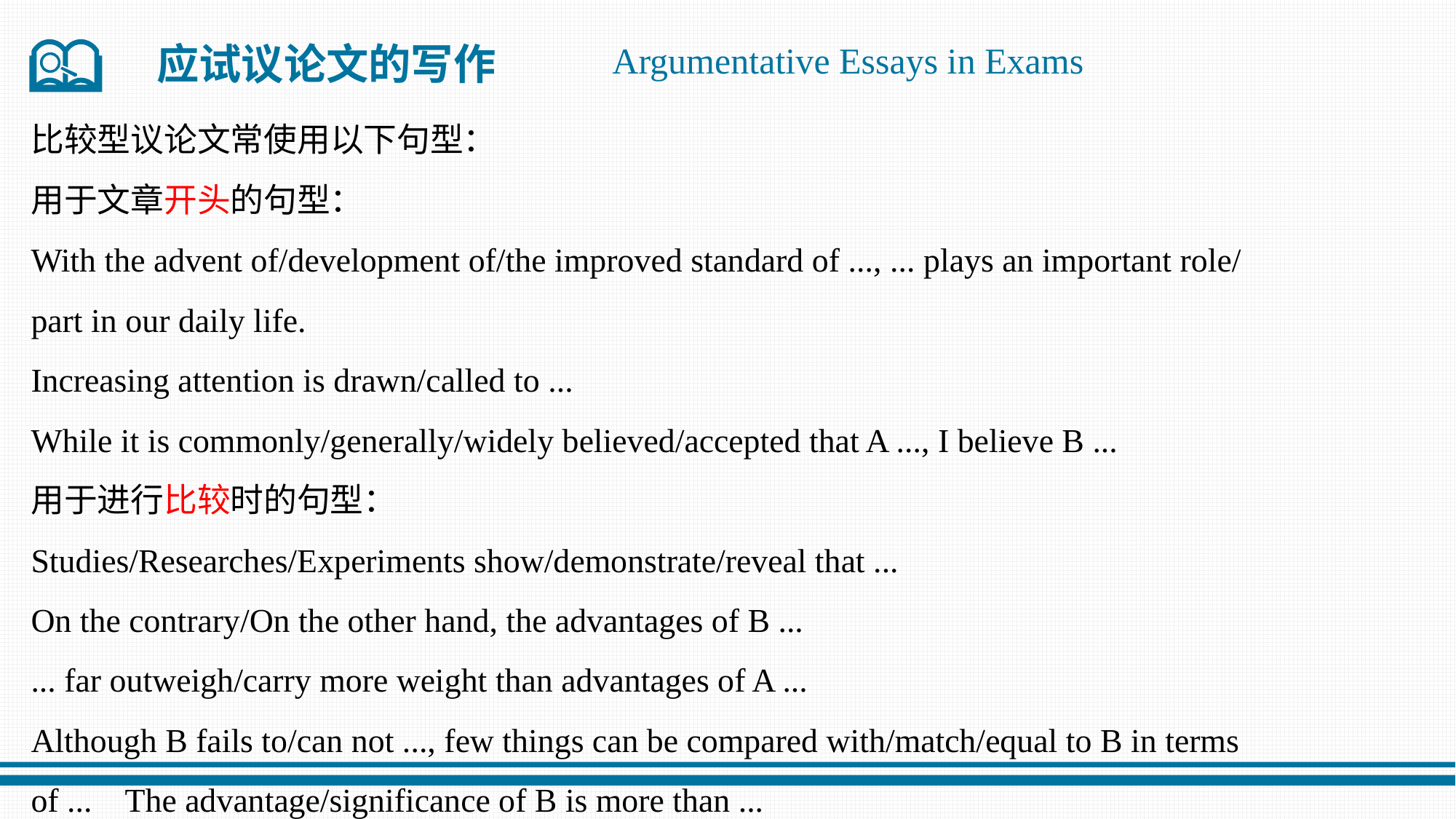

应试议论文的写作
Argumentative Essays in Exams
比较型议论文常使用以下句型：
用于文章开头的句型：
With the advent of/development of/the improved standard of ..., ... plays an important role/
part in our daily life.
Increasing attention is drawn/called to ...
While it is commonly/generally/widely believed/accepted that A ..., I believe B ...
用于进行比较时的句型：
Studies/Researches/Experiments show/demonstrate/reveal that ...
On the contrary/On the other hand, the advantages of B ...
... far outweigh/carry more weight than advantages of A ...
Although B fails to/can not ..., few things can be compared with/match/equal to B in terms
of ...    The advantage/significance of B is more than ...